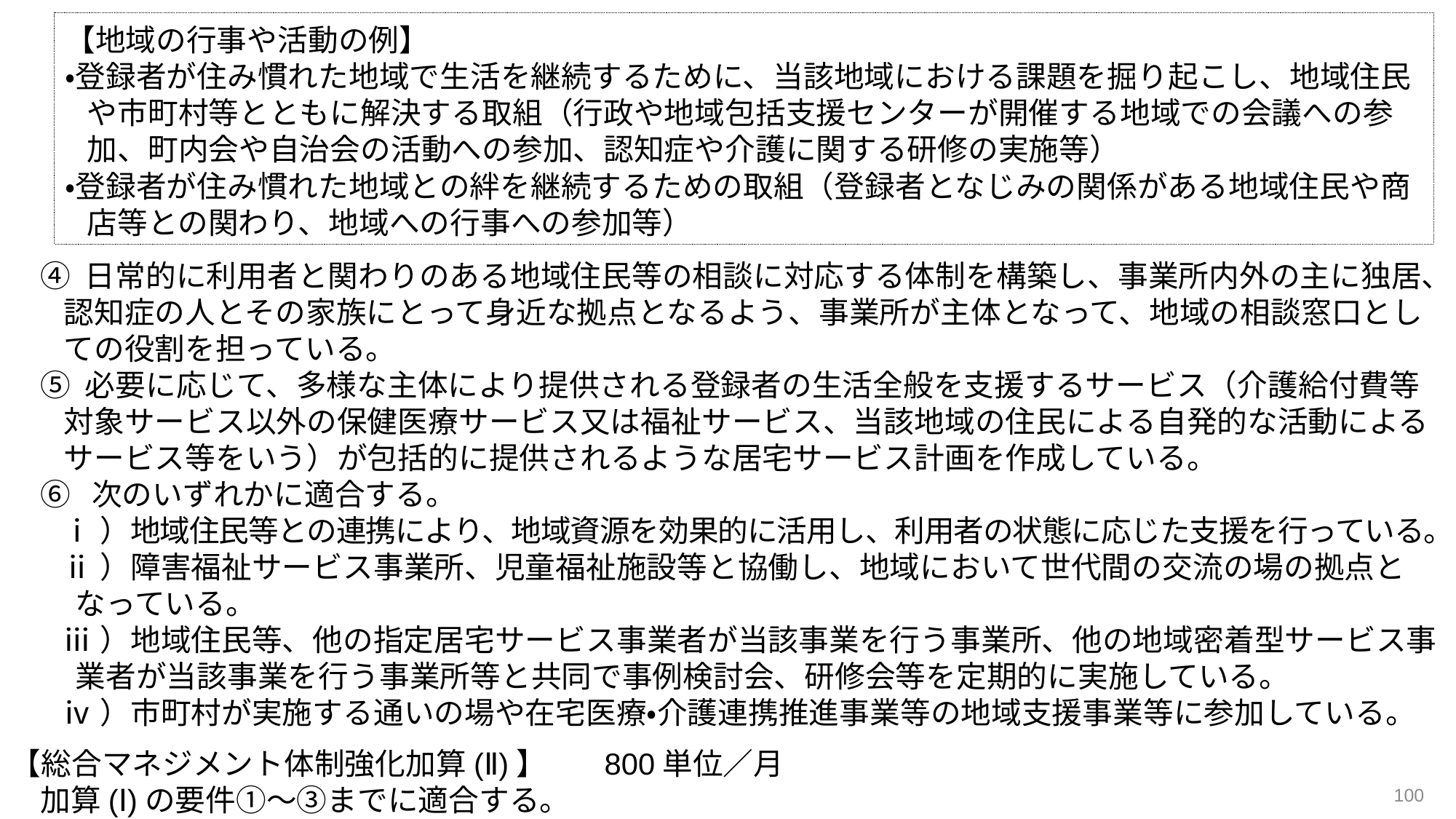

④ 日常的に利用者と関わりのある地域住民等の相談に対応する体制を構築し、事業所内外の主に独居、認知症の人とその家族にとって身近な拠点となるよう、事業所が主体となって、地域の相談窓口としての役割を担っている。
⑤ 必要に応じて、多様な主体により提供される登録者の生活全般を支援するサービス（介護給付費等対象サービス以外の保健医療サービス又は福祉サービス、当該地域の住民による自発的な活動によるサービス等をいう）が包括的に提供されるような居宅サービス計画を作成している。
⑥  次のいずれかに適合する。
ⅰ）地域住民等との連携により、地域資源を効果的に活用し、利用者の状態に応じた支援を行っている。
ⅱ）障害福祉サービス事業所、児童福祉施設等と協働し、地域において世代間の交流の場の拠点となっている。
ⅲ）地域住民等、他の指定居宅サービス事業者が当該事業を行う事業所、他の地域密着型サービス事業者が当該事業を行う事業所等と共同で事例検討会、研修会等を定期的に実施している。
ⅳ）市町村が実施する通いの場や在宅医療・介護連携推進事業等の地域支援事業等に参加している。

【総合マネジメント体制強化加算(Ⅱ)】　   800単位／月
加算(Ⅰ)の要件①～③までに適合する。
【地域の行事や活動の例】
・登録者が住み慣れた地域で生活を継続するために、当該地域における課題を掘り起こし、地域住民や市町村等とともに解決する取組（行政や地域包括支援センターが開催する地域での会議への参加、町内会や自治会の活動への参加、認知症や介護に関する研修の実施等）
・登録者が住み慣れた地域との絆を継続するための取組（登録者となじみの関係がある地域住民や商店等との関わり、地域への行事への参加等）
100